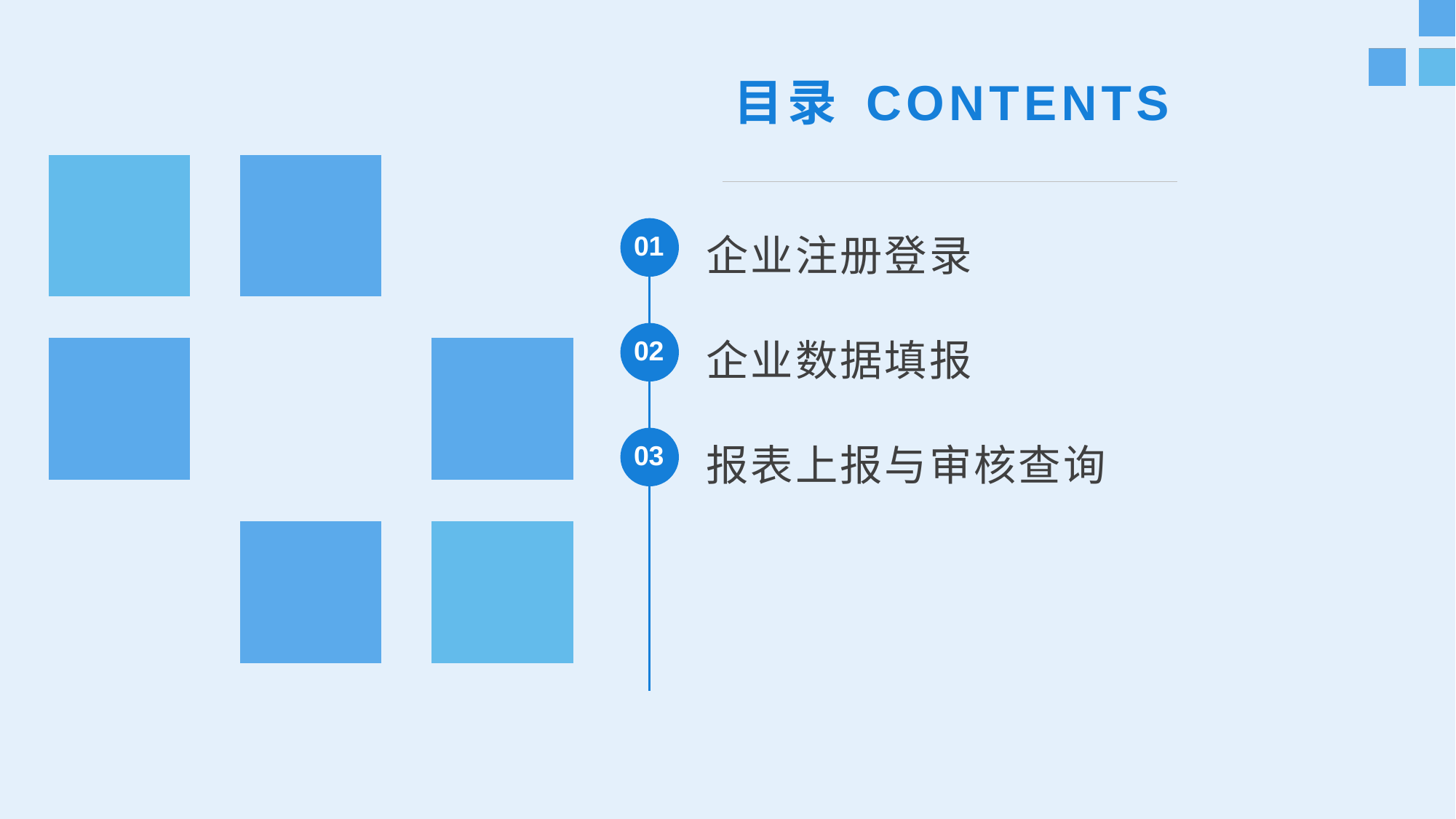

目录 CONTENTS

企业注册登录
01

企业数据填报
02

报表上报与审核查询
03